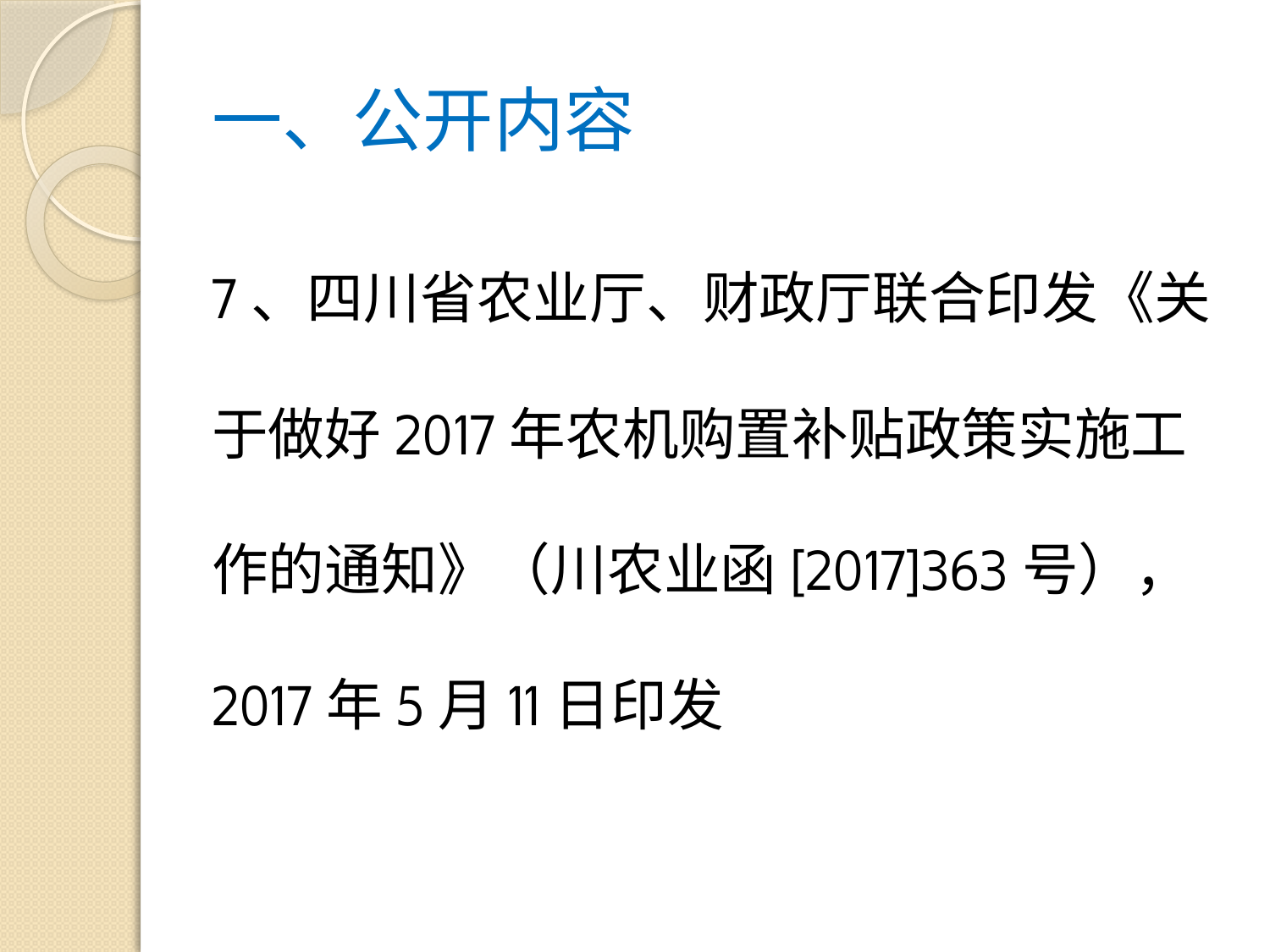

# 一、公开内容
7、四川省农业厅、财政厅联合印发《关于做好2017年农机购置补贴政策实施工作的通知》（川农业函[2017]363号）， 2017年5月11日印发